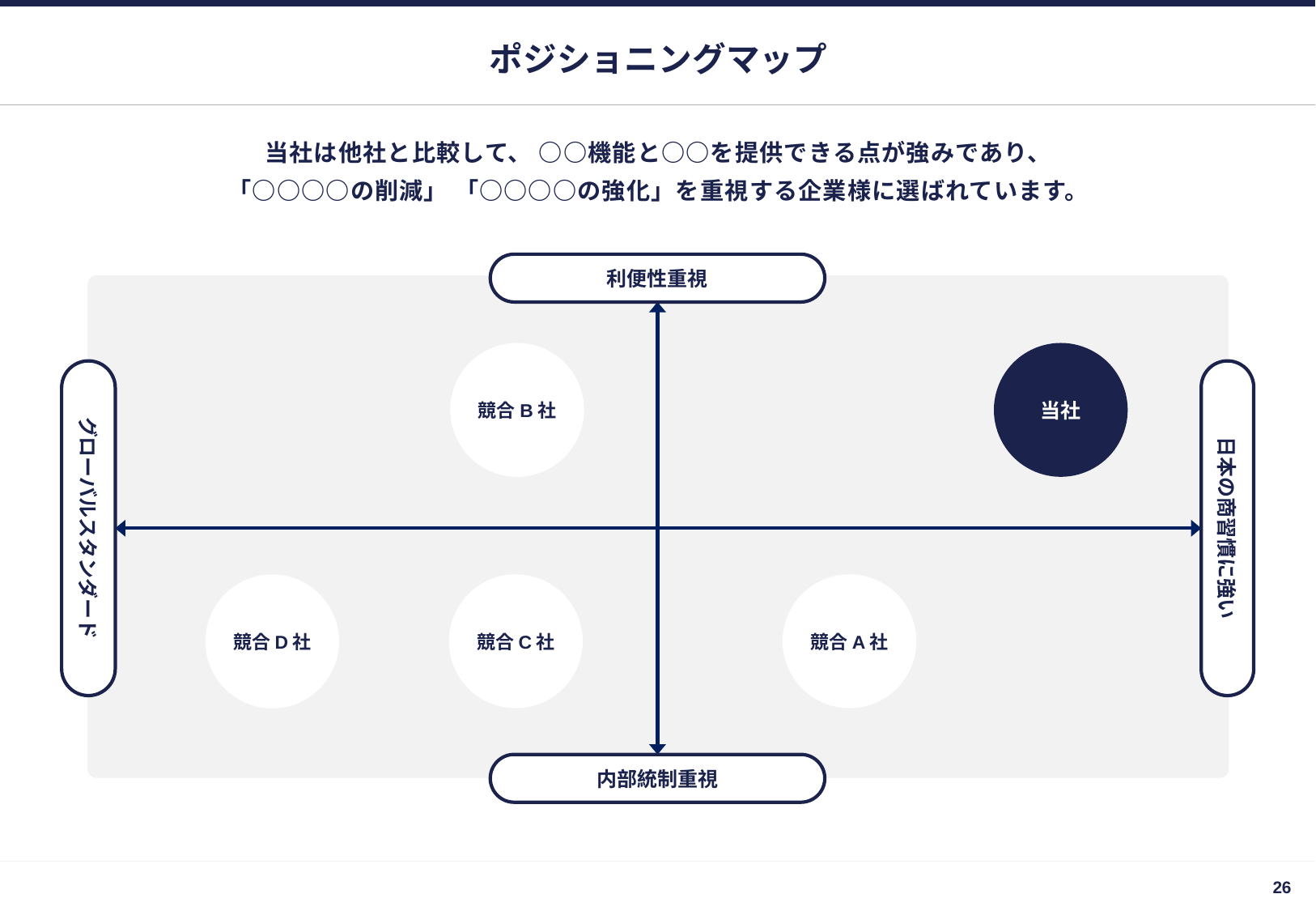

# ポジショニングマップ
当社は他社と比較して、 ○○機能と○○を提供できる点が強みであり、
「○○○○の削減」 「○○○○の強化」を重視する企業様に選ばれています。
利便性重視

競合B社
当社
グローバルスタンダード
日本の商習慣に強い
競合C社
競合A社
競合D社
内部統制重視
26